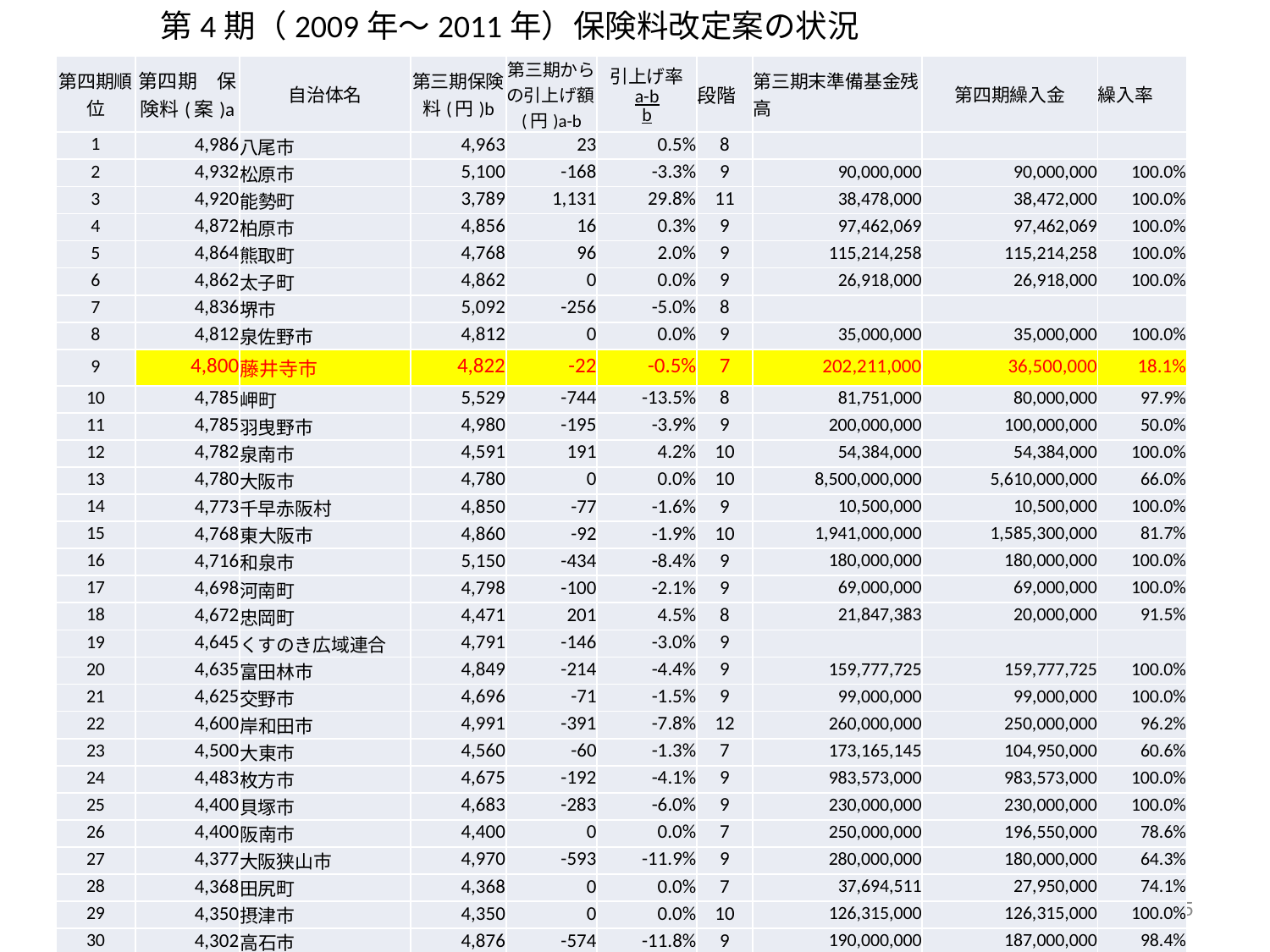

第4期（2009年～2011年）保険料改定案の状況
| 第四期順位 | 第四期　保険料(案)a | 自治体名 | 第三期保険料(円)b | 第三期からの引上げ額(円)a-b | 引上げ率 a-b b | 段階 | 第三期末準備基金残高 | 第四期繰入金 | 繰入率 |
| --- | --- | --- | --- | --- | --- | --- | --- | --- | --- |
| 1 | 4,986 | 八尾市 | 4,963 | 23 | 0.5% | 8 |  |  |  |
| 2 | 4,932 | 松原市 | 5,100 | -168 | -3.3% | 9 | 90,000,000 | 90,000,000 | 100.0% |
| 3 | 4,920 | 能勢町 | 3,789 | 1,131 | 29.8% | 11 | 38,478,000 | 38,472,000 | 100.0% |
| 4 | 4,872 | 柏原市 | 4,856 | 16 | 0.3% | 9 | 97,462,069 | 97,462,069 | 100.0% |
| 5 | 4,864 | 熊取町 | 4,768 | 96 | 2.0% | 9 | 115,214,258 | 115,214,258 | 100.0% |
| 6 | 4,862 | 太子町 | 4,862 | 0 | 0.0% | 9 | 26,918,000 | 26,918,000 | 100.0% |
| 7 | 4,836 | 堺市 | 5,092 | -256 | -5.0% | 8 |  |  |  |
| 8 | 4,812 | 泉佐野市 | 4,812 | 0 | 0.0% | 9 | 35,000,000 | 35,000,000 | 100.0% |
| 9 | 4,800 | 藤井寺市 | 4,822 | -22 | -0.5% | 7 | 202,211,000 | 36,500,000 | 18.1% |
| 10 | 4,785 | 岬町 | 5,529 | -744 | -13.5% | 8 | 81,751,000 | 80,000,000 | 97.9% |
| 11 | 4,785 | 羽曳野市 | 4,980 | -195 | -3.9% | 9 | 200,000,000 | 100,000,000 | 50.0% |
| 12 | 4,782 | 泉南市 | 4,591 | 191 | 4.2% | 10 | 54,384,000 | 54,384,000 | 100.0% |
| 13 | 4,780 | 大阪市 | 4,780 | 0 | 0.0% | 10 | 8,500,000,000 | 5,610,000,000 | 66.0% |
| 14 | 4,773 | 千早赤阪村 | 4,850 | -77 | -1.6% | 9 | 10,500,000 | 10,500,000 | 100.0% |
| 15 | 4,768 | 東大阪市 | 4,860 | -92 | -1.9% | 10 | 1,941,000,000 | 1,585,300,000 | 81.7% |
| 16 | 4,716 | 和泉市 | 5,150 | -434 | -8.4% | 9 | 180,000,000 | 180,000,000 | 100.0% |
| 17 | 4,698 | 河南町 | 4,798 | -100 | -2.1% | 9 | 69,000,000 | 69,000,000 | 100.0% |
| 18 | 4,672 | 忠岡町 | 4,471 | 201 | 4.5% | 8 | 21,847,383 | 20,000,000 | 91.5% |
| 19 | 4,645 | くすのき広域連合 | 4,791 | -146 | -3.0% | 9 |  |  |  |
| 20 | 4,635 | 富田林市 | 4,849 | -214 | -4.4% | 9 | 159,777,725 | 159,777,725 | 100.0% |
| 21 | 4,625 | 交野市 | 4,696 | -71 | -1.5% | 9 | 99,000,000 | 99,000,000 | 100.0% |
| 22 | 4,600 | 岸和田市 | 4,991 | -391 | -7.8% | 12 | 260,000,000 | 250,000,000 | 96.2% |
| 23 | 4,500 | 大東市 | 4,560 | -60 | -1.3% | 7 | 173,165,145 | 104,950,000 | 60.6% |
| 24 | 4,483 | 枚方市 | 4,675 | -192 | -4.1% | 9 | 983,573,000 | 983,573,000 | 100.0% |
| 25 | 4,400 | 貝塚市 | 4,683 | -283 | -6.0% | 9 | 230,000,000 | 230,000,000 | 100.0% |
| 26 | 4,400 | 阪南市 | 4,400 | 0 | 0.0% | 7 | 250,000,000 | 196,550,000 | 78.6% |
| 27 | 4,377 | 大阪狭山市 | 4,970 | -593 | -11.9% | 9 | 280,000,000 | 180,000,000 | 64.3% |
| 28 | 4,368 | 田尻町 | 4,368 | 0 | 0.0% | 7 | 37,694,511 | 27,950,000 | 74.1% |
| 29 | 4,350 | 摂津市 | 4,350 | 0 | 0.0% | 10 | 126,315,000 | 126,315,000 | 100.0% |
| 30 | 4,302 | 高石市 | 4,876 | -574 | -11.8% | 9 | 190,000,000 | 187,000,000 | 98.4% |
| 31 | 4,260 | 豊中市 | 4,268 | -8 | -0.2% | 9 | 1,370,000,000 | 1,010,000,000 | 73.7% |
| 32 | 4,257 | 吹田市 | 4,128 | 129 | 3.1% | 13 | 550,000,000 | 400,000,000 | 72.7% |
| 33 | 4,240 | 寝屋川市 | 4,640 | -400 | -8.6% | 9 | 1,100,000,000 | 480,000,000 | 43.6% |
| 34 | 4,100 | 河内長野市 | 4,227 | -127 | -3.0% | 8 | 499,110,000 | 499,110,000 | 100.0% |
| 35 | 4,050 | 池田市 | 4,055 | -5 | -0.1% | 13 | 637,000,000 | 360,000,000 | 56.5% |
| 36 | 4,000 | 箕面市 | 4,000 | 0 | 0.0% | 9 | 420,399,000 | 300,500,000 | 71.5% |
| 37 | 3,960 | 島本町 | 4,250 | -290 | -6.8% | 9 |  | 110,000,000 | #DIV/0! |
| 38 | 3,877 | 茨木市 | 3,847 | 30 | 0.8% | 8 | 960,000,000 | 760,000,000 | 79.2% |
| 39 | 3,840 | 高槻市 | 3,854 | -14 | -0.4% | 9 | 912,865,000 | 700,000,000 | 76.7% |
| 40 | 3,670 | 泉大津市 | 3,720 | -50 | -1.3% | 8 | 215,762,654 | 127,288,888 | 59.0% |
| 41 |  | 豊能町 | 3,698 |  |  |  |  |  | #DIV/0! |
|  | 4,515 | 平均 | 4,585 | -70 | -1.5% |  | 21,118,427,745 | 15,440,764,940 | 73.1% |
45